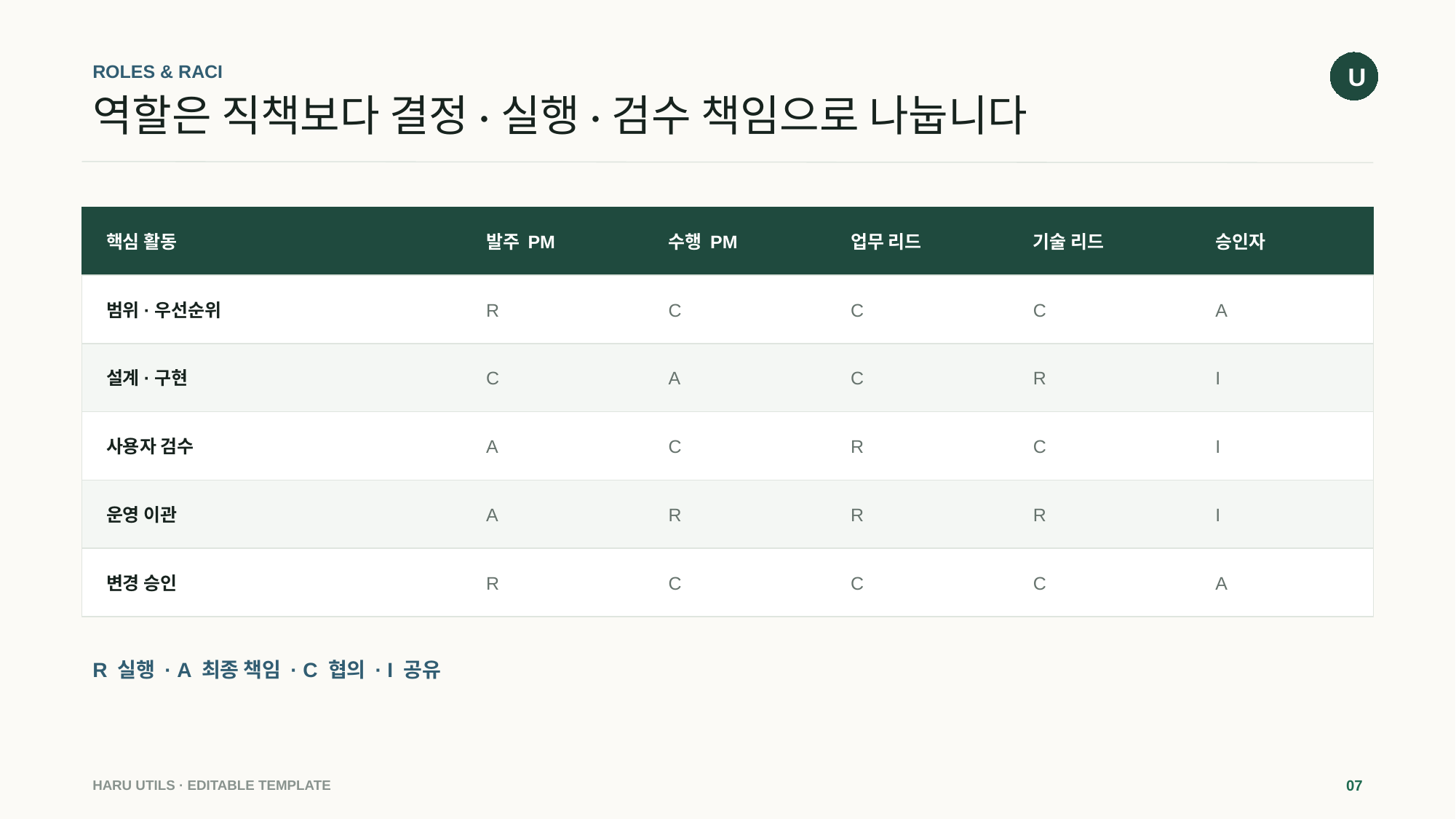

U
ROLES & RACI
# 역할은 직책보다 결정·실행·검수 책임으로 나눕니다

핵심 활동
발주 PM
수행 PM
업무 리드
기술 리드
승인자

범위·우선순위
R
C
C
C
A

설계·구현
C
A
C
R
I

사용자 검수
A
C
R
C
I

운영 이관
A
R
R
R
I

변경 승인
R
C
C
C
A
R 실행 · A 최종 책임 · C 협의 · I 공유
HARU UTILS · EDITABLE TEMPLATE
07